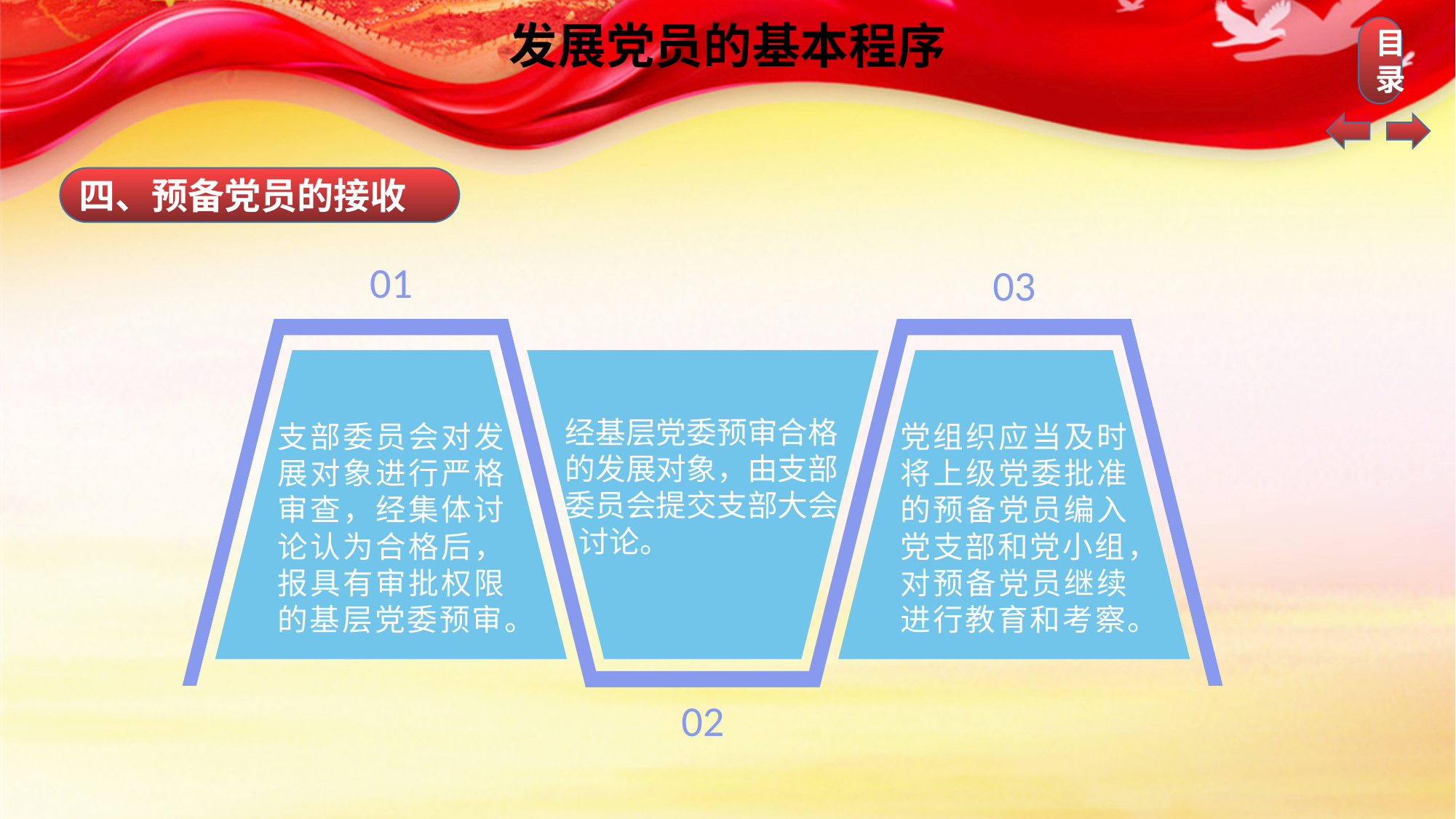

发展党员的基本程序
四、预备党员的接收
01

支部委员会对发展对象进行严格审查，经集体讨论认为合格后，报具有审批权限的基层党委预审。
03

党组织应当及时将上级党委批准的预备党员编入党支部和党小组，对预备党员继续进行教育和考察。

经基层党委预审合格
的发展对象，由支部
委员会提交支部大会
 讨论。

02